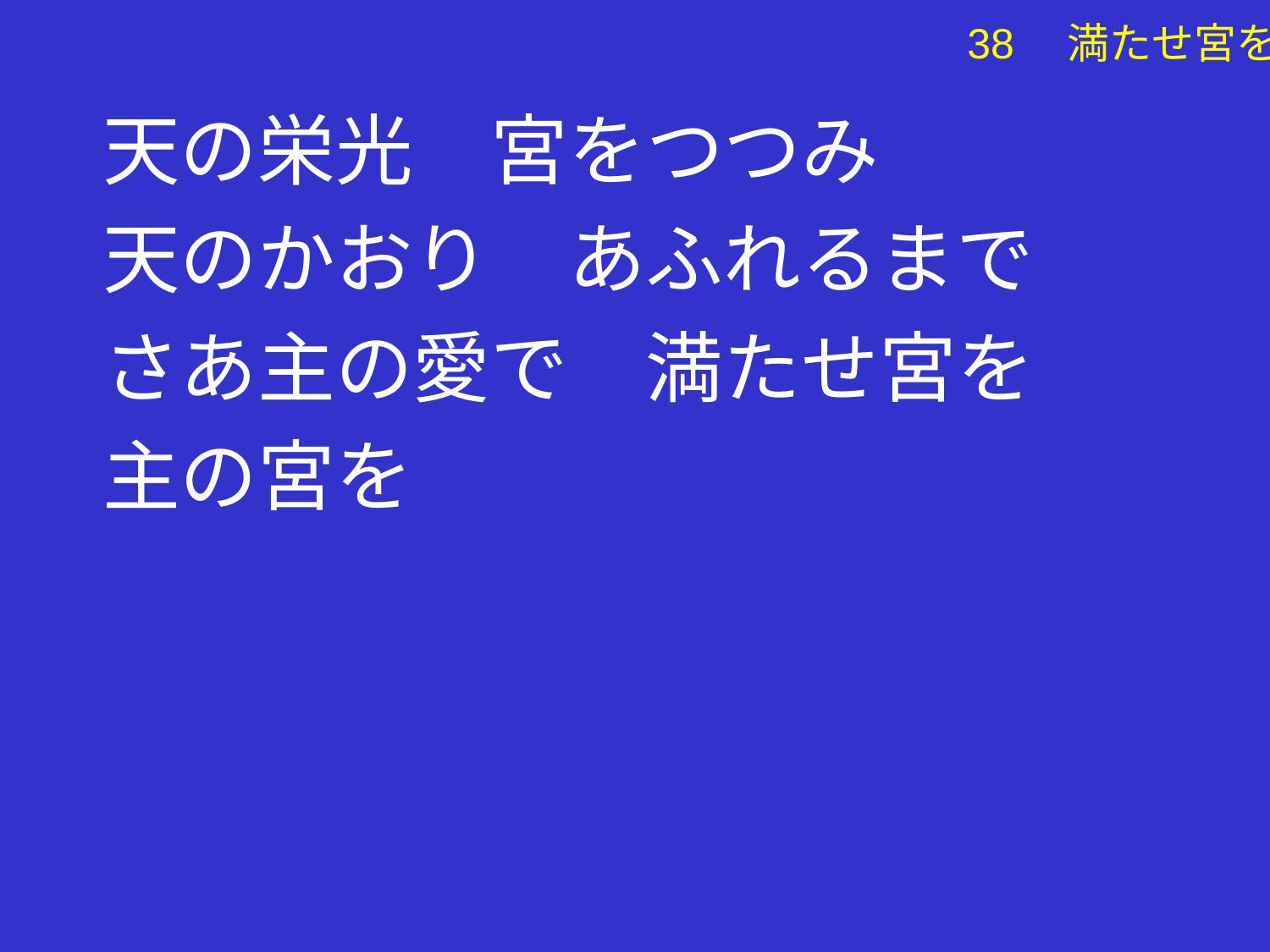

天の栄光　宮をつつみ
天のかおり　あふれるまで
さあ主の愛で　満たせ宮を
主の宮を
# 38　満たせ宮を